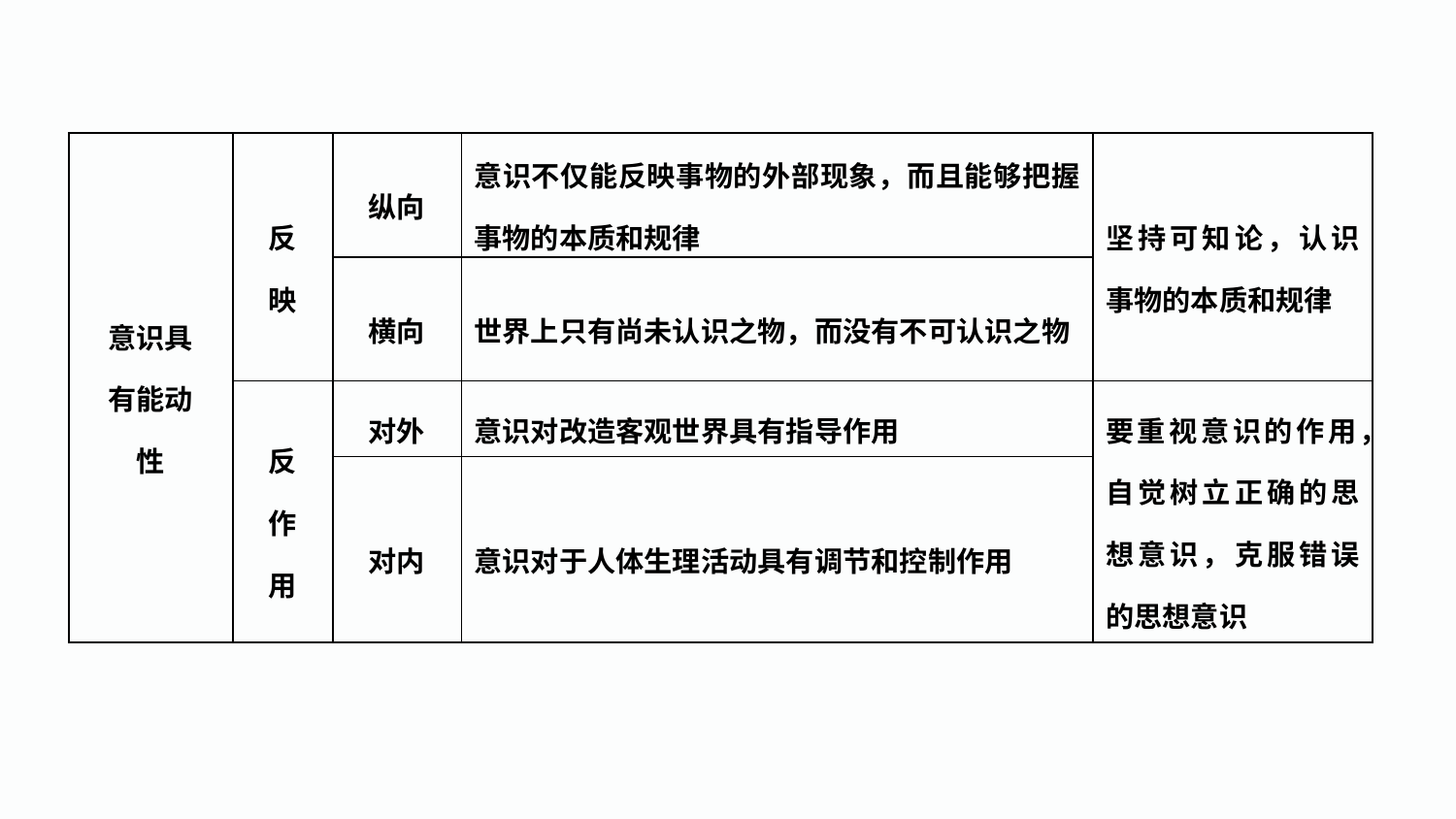

| 意识具 有能动 性 | 反 映 | 纵向 | 意识不仅能反映事物的外部现象，而且能够把握事物的本质和规律 | 坚持可知论，认识事物的本质和规律 |
| --- | --- | --- | --- | --- |
|  |  | 横向 | 世界上只有尚未认识之物，而没有不可认识之物 |  |
|  | 反 作 用 | 对外 | 意识对改造客观世界具有指导作用 | 要重视意识的作用，自觉树立正确的思想意识，克服错误的思想意识 |
|  |  | 对内 | 意识对于人体生理活动具有调节和控制作用 |  |